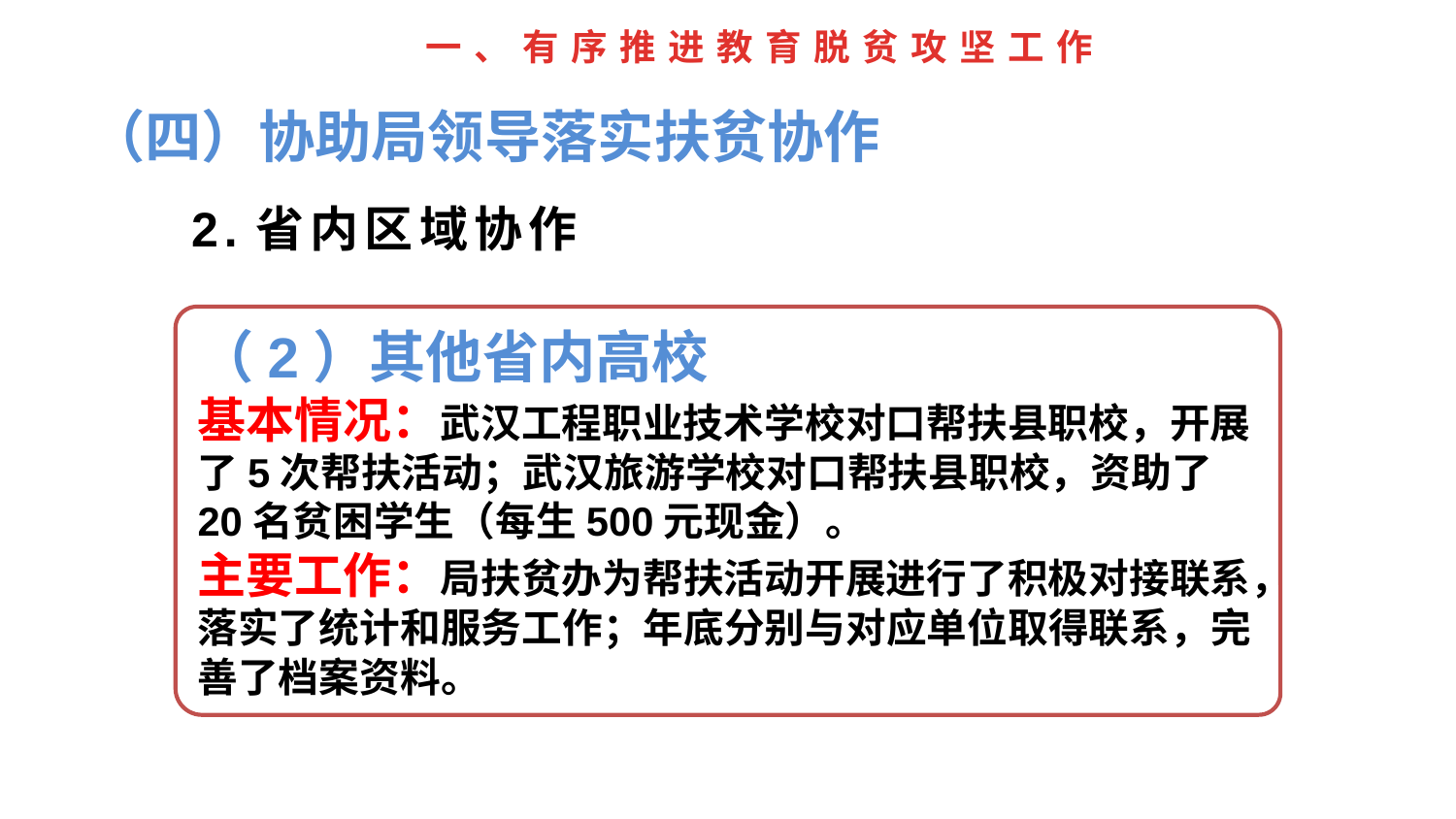

一、有序推进教育脱贫攻坚工作
（四）协助局领导落实扶贫协作
2.省内区域协作
（2）其他省内高校
基本情况：武汉工程职业技术学校对口帮扶县职校，开展了5次帮扶活动；武汉旅游学校对口帮扶县职校，资助了20名贫困学生（每生500元现金）。
主要工作：局扶贫办为帮扶活动开展进行了积极对接联系，落实了统计和服务工作；年底分别与对应单位取得联系，完善了档案资料。